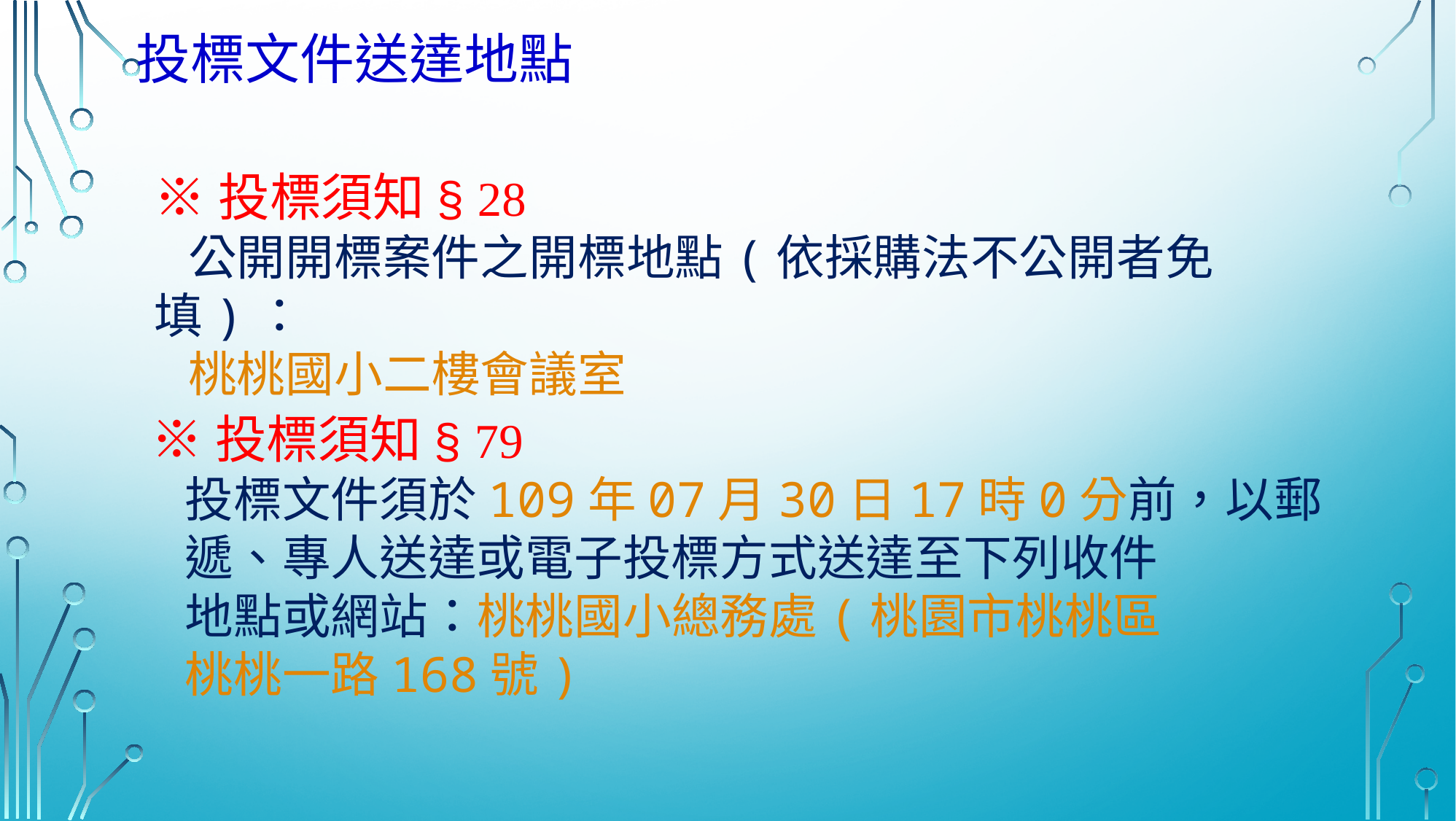

投標文件送達地點
※投標須知§ 28
  公開開標案件之開標地點(依採購法不公開者免填)：
  桃桃國小二樓會議室
※投標須知§ 79
  投標文件須於109年07月30日17時0分前，以郵
  遞、專人送達或電子投標方式送達至下列收件
  地點或網站：桃桃國小總務處(桃園市桃桃區
  桃桃一路168號)